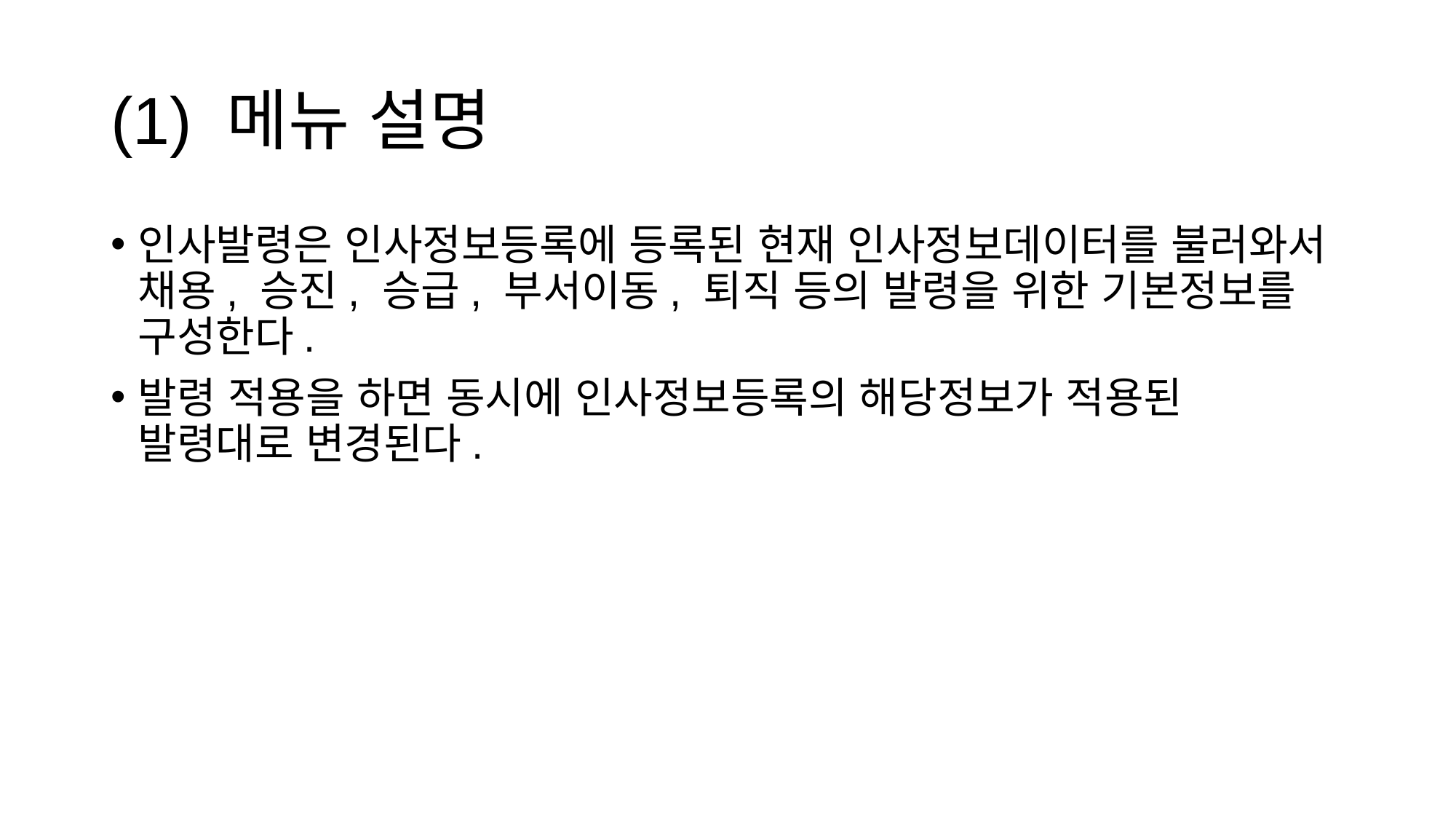

# (1) 메뉴 설명
인사발령은 인사정보등록에 등록된 현재 인사정보데이터를 불러와서 채용, 승진, 승급, 부서이동, 퇴직 등의 발령을 위한 기본정보를 구성한다.
발령 적용을 하면 동시에 인사정보등록의 해당정보가 적용된 발령대로 변경된다.